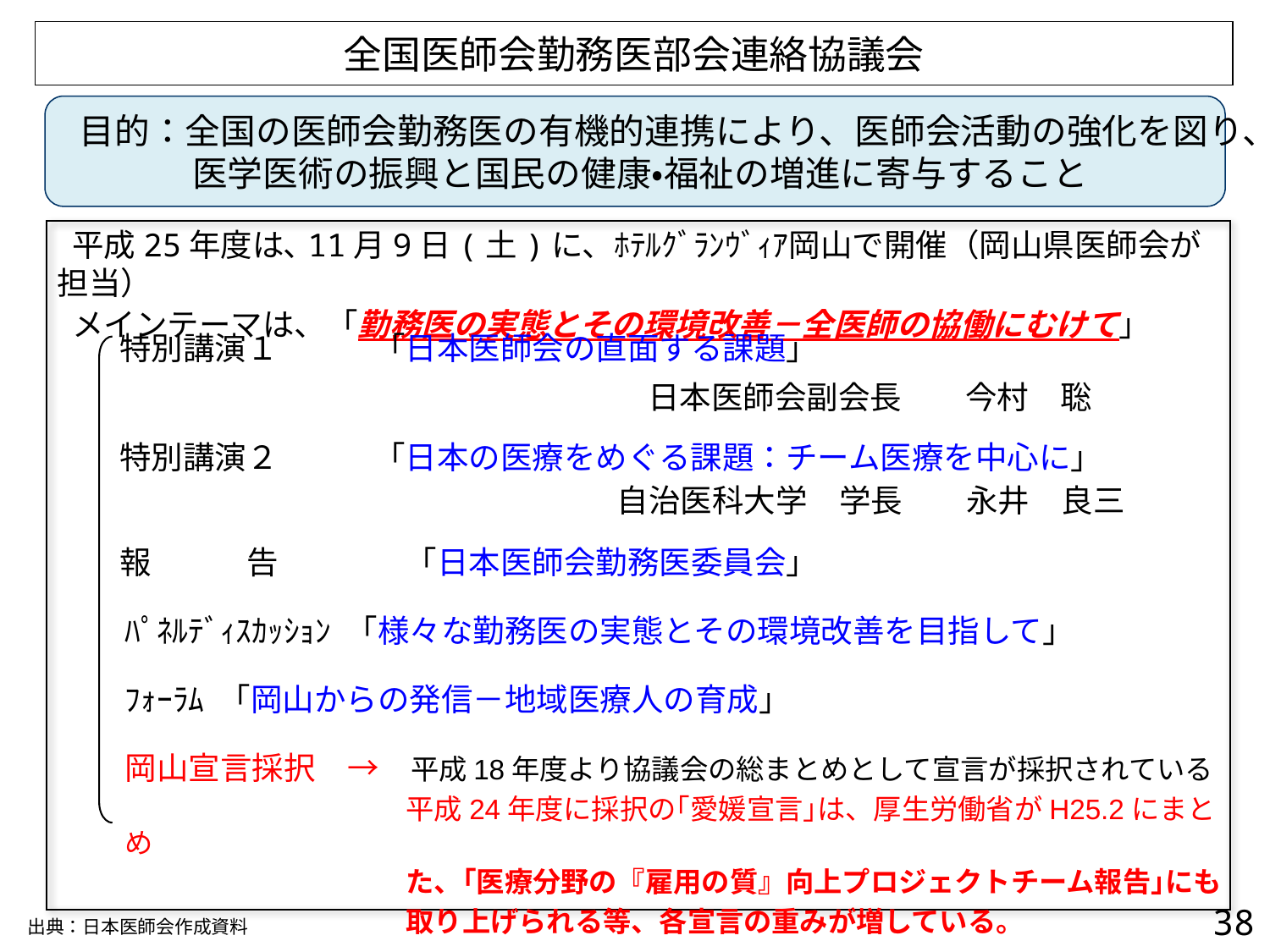

全国医師会勤務医部会連絡協議会
 目的：全国の医師会勤務医の有機的連携により、医師会活動の強化を図り、
　　　   医学医術の振興と国民の健康・福祉の増進に寄与すること
 平成25年度は､11月9日(土)に、ﾎﾃﾙｸﾞﾗﾝｳﾞｨｱ岡山で開催（岡山県医師会が担当）
 メインテーマは、「勤務医の実態とその環境改善－全医師の協働にむけて」

特別講演１　　　「日本医師会の直面する課題」

日本医師会副会長　　今村　聡
特別講演２　　　「日本の医療をめぐる課題：チーム医療を中心に」
自治医科大学　学長　　永井　良三
報　　　告　　　　「日本医師会勤務医委員会」
ﾊﾟﾈﾙﾃﾞｨｽｶｯｼｮﾝ  「様々な勤務医の実態とその環境改善を目指して」
ﾌｫｰﾗﾑ  「岡山からの発信－地域医療人の育成」
岡山宣言採択　→　平成18年度より協議会の総まとめとして宣言が採択されている
　　　　　　　　　　平成24年度に採択の｢愛媛宣言｣は、厚生労働省がH25.2にまとめ
　　　　　　　　　　た、｢医療分野の『雇⽤の質』向上プロジェクトチーム報告｣にも
　　　　　　　　　　取り上げられる等、各宣言の重みが増している。
38
出典：日本医師会作成資料